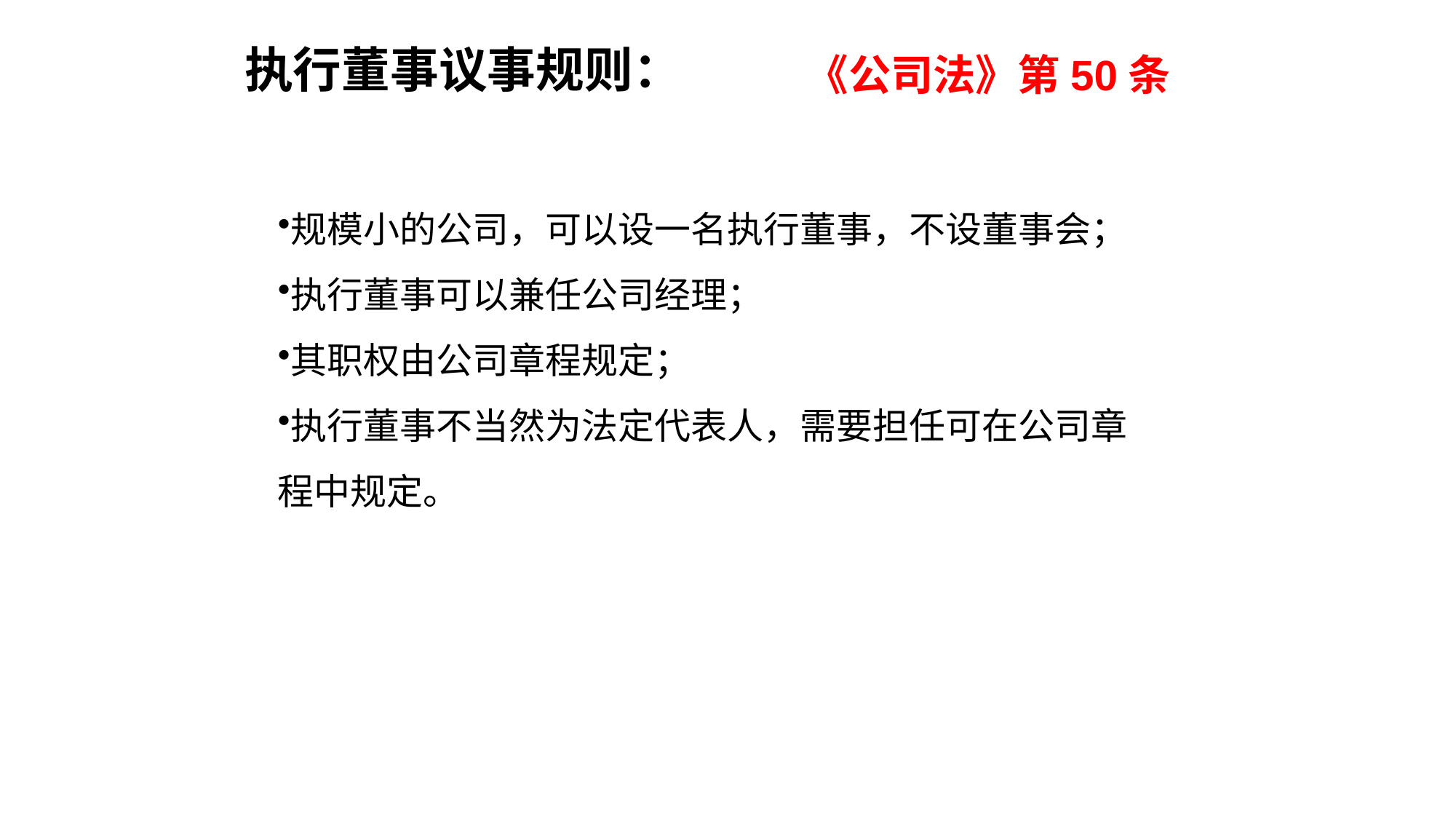

执行董事议事规则：
《公司法》第50条
规模小的公司，可以设一名执行董事，不设董事会；
执行董事可以兼任公司经理；
其职权由公司章程规定；
执行董事不当然为法定代表人，需要担任可在公司章程中规定。